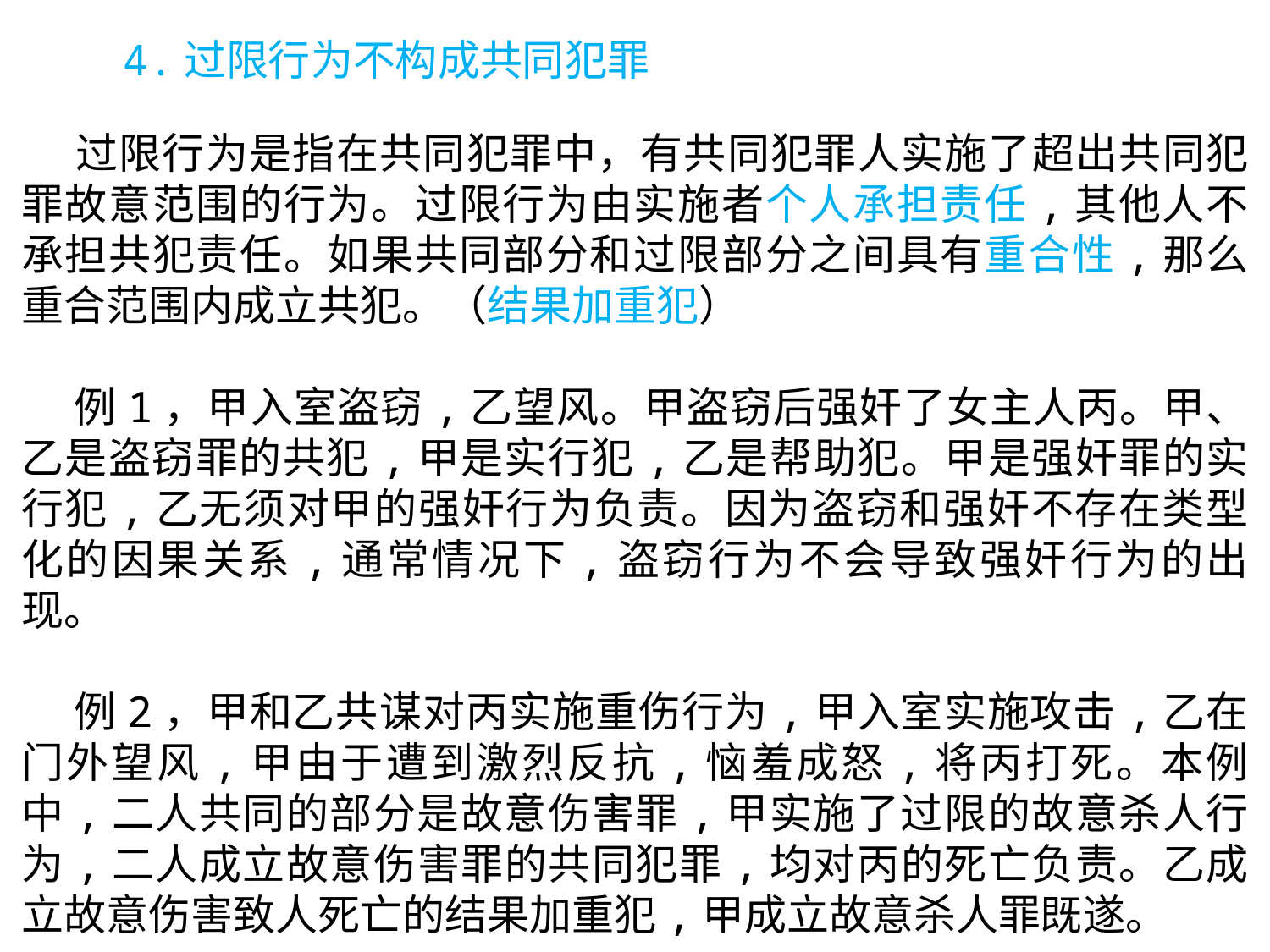

4.过限行为不构成共同犯罪

    过限行为是指在共同犯罪中，有共同犯罪人实施了超出共同犯罪故意范围的行为。过限行为由实施者个人承担责任,其他人不承担共犯责任。如果共同部分和过限部分之间具有重合性,那么重合范围内成立共犯。（结果加重犯）

    例1，甲入室盗窃,乙望风。甲盗窃后强奸了女主人丙。甲、乙是盗窃罪的共犯,甲是实行犯,乙是帮助犯。甲是强奸罪的实行犯,乙无须对甲的强奸行为负责。因为盗窃和强奸不存在类型化的因果关系,通常情况下,盗窃行为不会导致强奸行为的出现。

    例2，甲和乙共谋对丙实施重伤行为,甲入室实施攻击,乙在门外望风,甲由于遭到激烈反抗,恼羞成怒,将丙打死。本例中,二人共同的部分是故意伤害罪,甲实施了过限的故意杀人行为,二人成立故意伤害罪的共同犯罪,均对丙的死亡负责。乙成立故意伤害致人死亡的结果加重犯,甲成立故意杀人罪既遂。